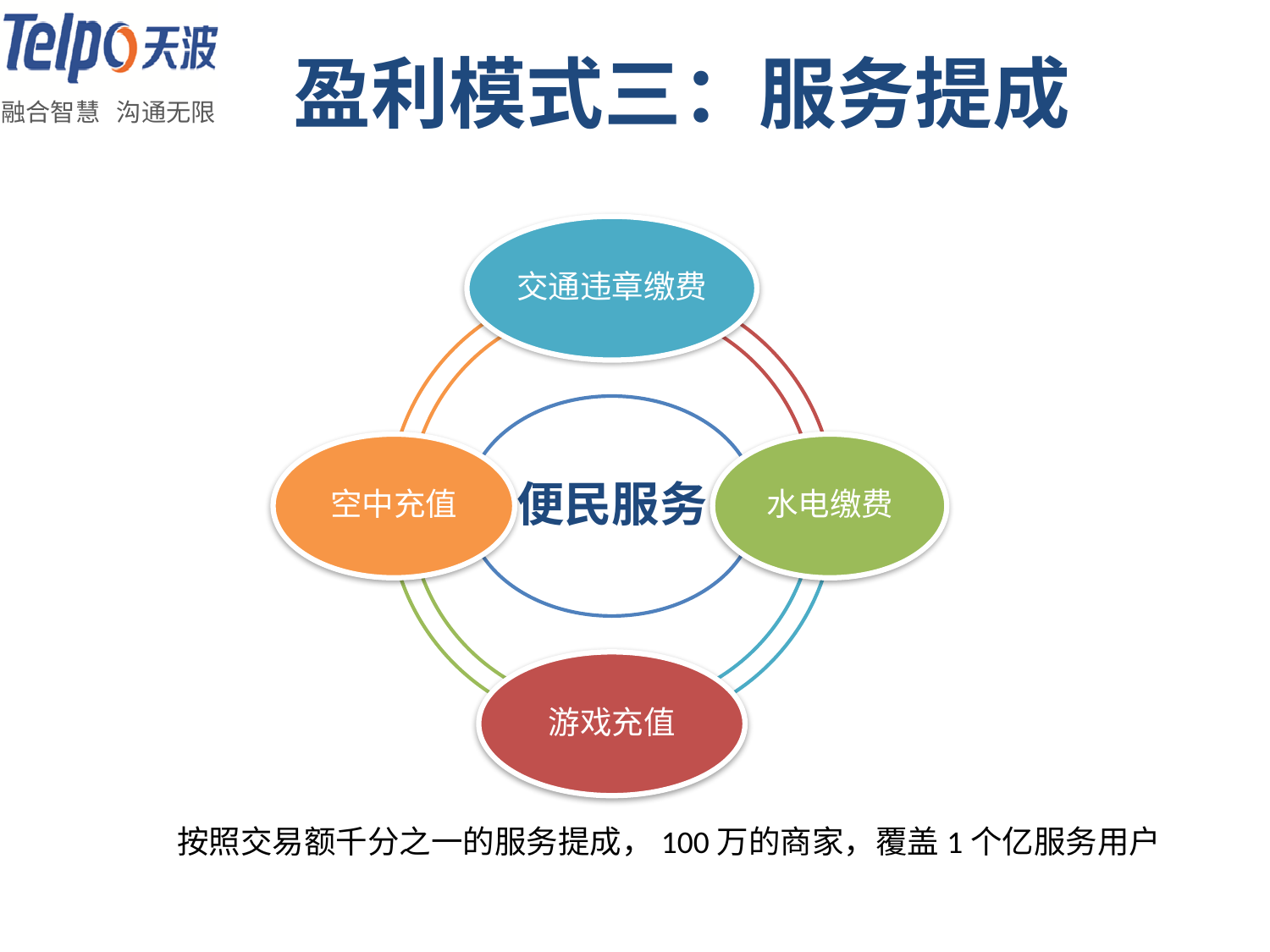

盈利模式三：服务提成
便民服务
交通违章缴费
水电缴费
游戏充值
空中充值
按照交易额千分之一的服务提成，100万的商家，覆盖1个亿服务用户